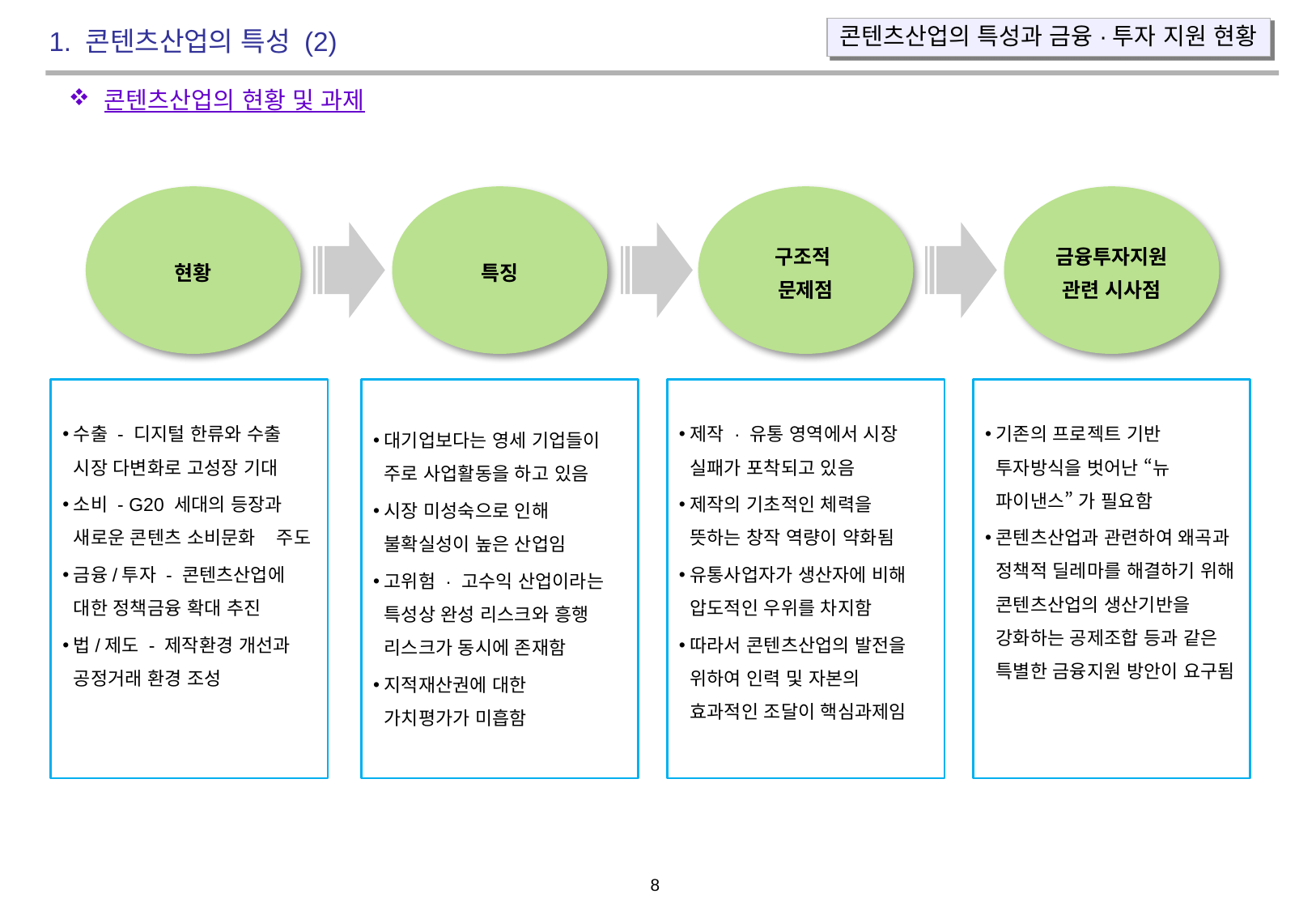

콘텐츠산업의 특성과 금융·투자 지원 현황
1. 콘텐츠산업의 특성 (2)
콘텐츠산업의 현황 및 과제
현황
특징
구조적
문제점
금융투자지원
관련 시사점

수출 - 디지털 한류와 수출 시장 다변화로 고성장 기대
소비 - G20 세대의 등장과  새로운 콘텐츠 소비문화    주도
금융/투자 - 콘텐츠산업에  대한 정책금융 확대 추진
법/제도 - 제작환경 개선과 공정거래 환경 조성

대기업보다는 영세 기업들이 주로 사업활동을 하고 있음
시장 미성숙으로 인해       불확실성이 높은 산업임
고위험 · 고수익 산업이라는 특성상 완성 리스크와 흥행 리스크가 동시에 존재함
지적재산권에 대한           가치평가가 미흡함

제작 · 유통 영역에서 시장  실패가 포착되고 있음
제작의 기초적인 체력을    뜻하는 창작 역량이 약화됨
유통사업자가 생산자에 비해 압도적인 우위를 차지함
따라서 콘텐츠산업의 발전을 위하여 인력 및 자본의      효과적인 조달이 핵심과제임

기존의 프로젝트 기반 투자방식을 벗어난 “뉴 파이낸스” 가 필요함
콘텐츠산업과 관련하여 왜곡과 정책적 딜레마를 해결하기 위해 콘텐츠산업의 생산기반을  강화하는 공제조합 등과 같은 특별한 금융지원 방안이 요구됨
 8